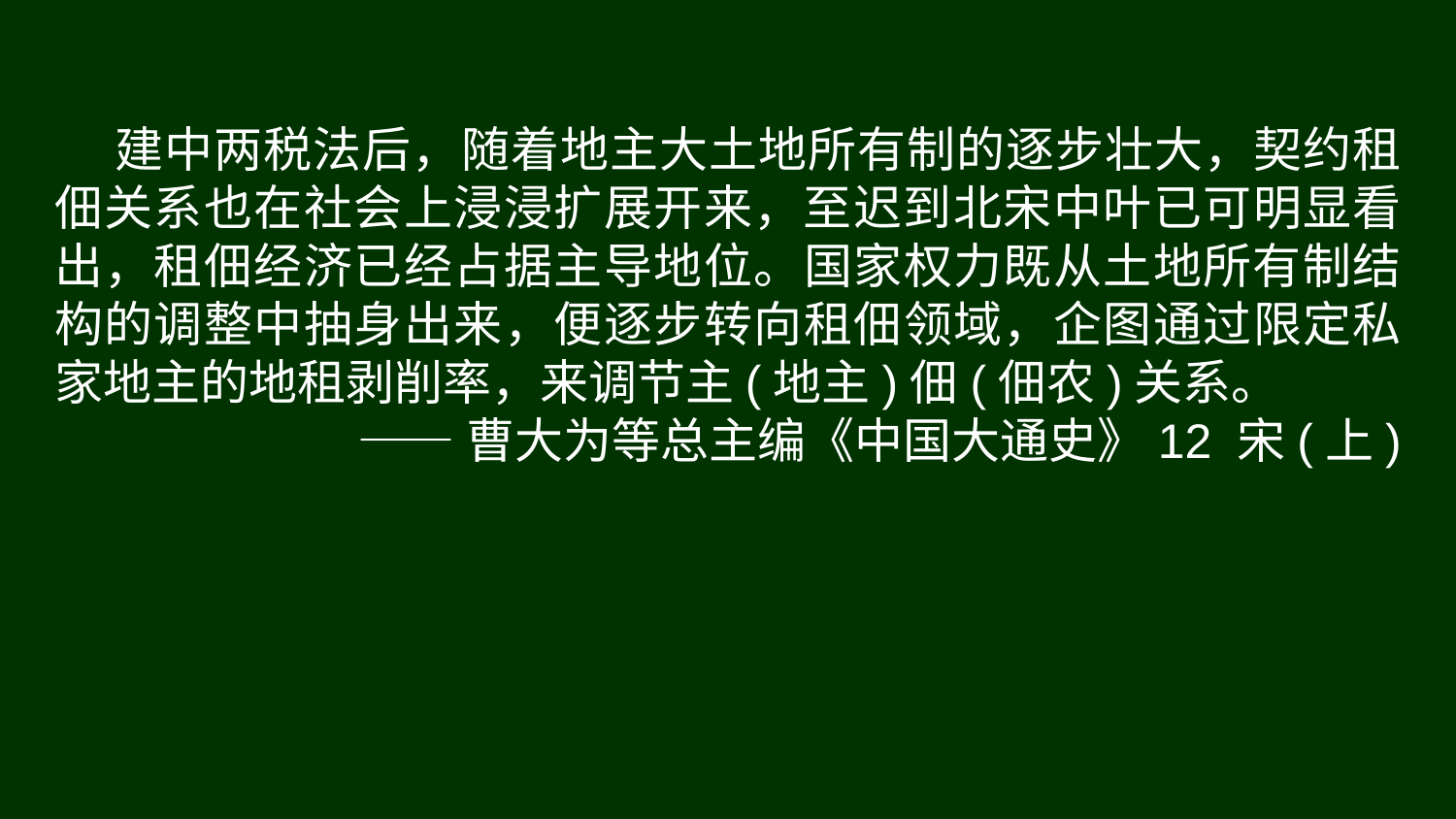

建中两税法后，随着地主大土地所有制的逐步壮大，契约租佃关系也在社会上浸浸扩展开来，至迟到北宋中叶已可明显看出，租佃经济已经占据主导地位。国家权力既从土地所有制结构的调整中抽身出来，便逐步转向租佃领域，企图通过限定私家地主的地租剥削率，来调节主(地主)佃(佃农)关系。
——曹大为等总主编《中国大通史》12 宋(上)